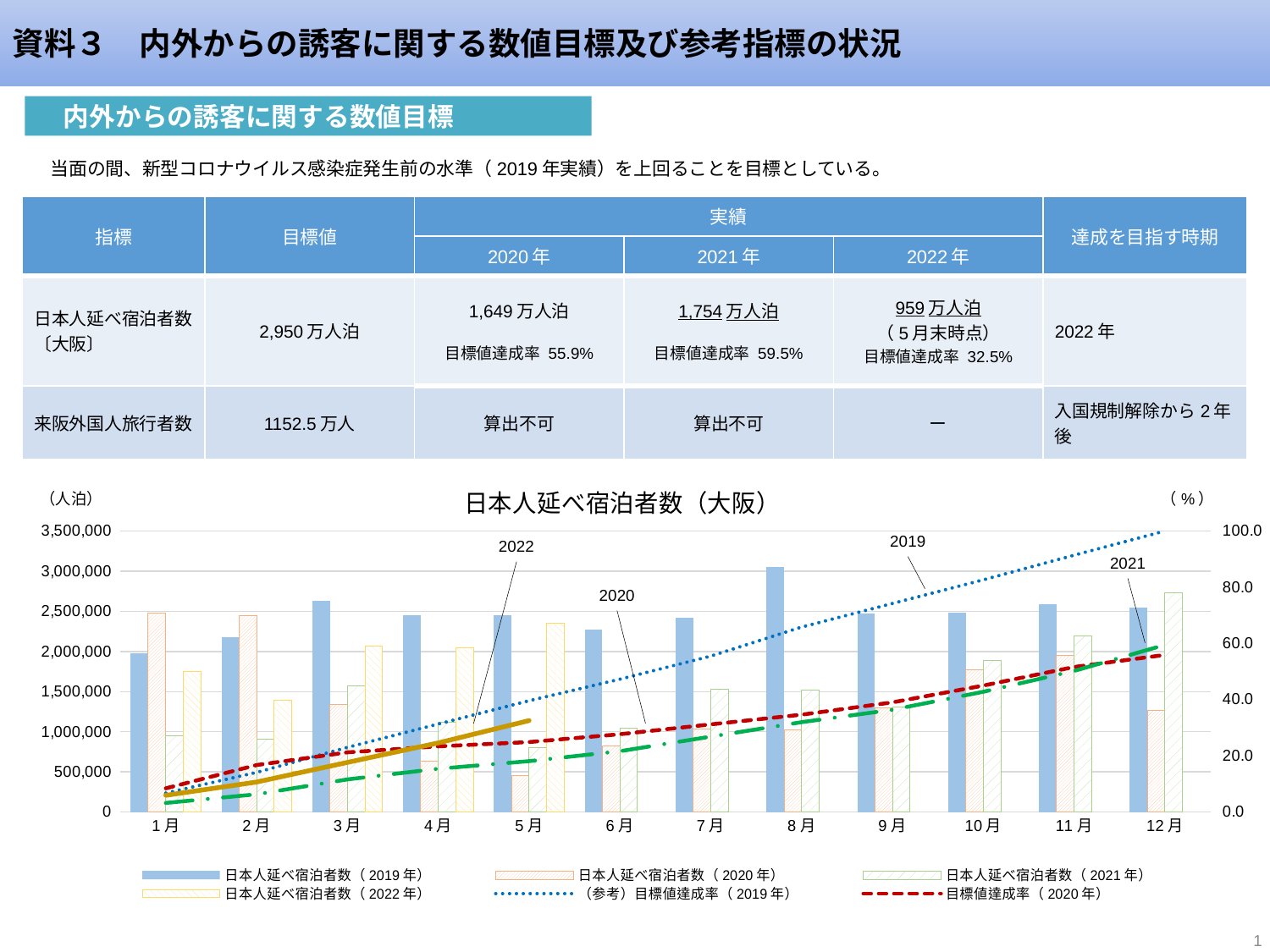

資料３　内外からの誘客に関する数値目標及び参考指標の状況
　内外からの誘客に関する数値目標
　当面の間、新型コロナウイルス感染症発生前の水準（2019年実績）を上回ることを目標としている。
| 指標 | 目標値 | 実績 |  |  | 達成を目指す時期 |
| --- | --- | --- | --- | --- | --- |
|  |  | 2020年 | 2021年 | 2022年 |  |
| 日本人延べ宿泊者数〔大阪〕 | 2,950万人泊 | 1,649万人泊 目標値達成率 55.9% | 1,754万人泊 目標値達成率 59.5% | 959万人泊 （5月末時点） 目標値達成率 32.5% | 2022年 |
| 来阪外国人旅行者数 | 1152.5万人 | 算出不可 | 算出不可 | ー | 入国規制解除から2年後 |

### Chart: 日本人延べ宿泊者数（大阪）

| Category | 日本人延べ宿泊者数（2019年） | 日本人延べ宿泊者数（2020年） | 日本人延べ宿泊者数（2021年） | 日本人延べ宿泊者数（2022年） | （参考）目標値達成率（2019年） | 目標値達成率（2020年） | 目標値達成率（2021年） | 目標値達成率（2022年） |
|---|---|---|---|---|---|---|---|---|
| 1月 | 1979290.0 | 2476650.0 | 949350.0 | 1746080.0 | 6.709457627118644 | 8.39542372881356 | 3.2181355932203393 | 5.918915254237288 |
| 2月 | 2173350.0 | 2445750.0 | 903560.0 | 1391550.0 | 14.076745762711864 | 16.686101694915255 | 6.281050847457627 | 10.636033898305085 |
| 3月 | 2627710.0 | 1334720.0 | 1566720.0 | 2063330.0 | 22.984237288135592 | 21.21057627118644 | 11.591966101694915 | 17.63037288135593 |
| 4月 | 2448460.0 | 629950.0 | 1117010.0 | 2046650.0 | 31.284101694915257 | 23.346 | 15.378440677966102 | 24.568169491525424 |
| 5月 | 2446640.0 | 451130.0 | 795580.0 | 2347240.0 | 39.57779661016949 | 24.875254237288136 | 18.075322033898306 | 32.524915254237285 |
| 6月 | 2269140.0 | 823900.0 | 1044640.0 | None | 47.26979661016949 | 27.668135593220338 | 21.616474576271187 | None |
| 7月 | 2422140.0 | 1030290.0 | 1533900.0 | None | 55.4804406779661 | 31.16064406779661 | 26.81613559322034 | None |
| 8月 | 3048850.0 | 1017100.0 | 1514110.0 | None | 65.81552542372881 | 34.6084406779661 | 31.948711864406782 | None |
| 9月 | 2476880.0 | 1291610.0 | 1303250.0 | None | 74.21172881355932 | 38.98677966101695 | 36.36650847457627 | None |
| 10月 | 2478760.0 | 1767950.0 | 1890520.0 | None | 82.61430508474577 | 44.97983050847458 | 42.77505084745763 | None |
| 11月 | 2585970.0 | 1953460.0 | 2189340.0 | None | 91.38030508474576 | 51.60172881355932 | 50.19654237288136 | None |
| 12月 | 2544150.0 | 1269750.0 | 2731370.0 | None | 100.00454237288136 | 55.905966101694915 | 59.455423728813564 | None |
2019
2022
2021
2020
1